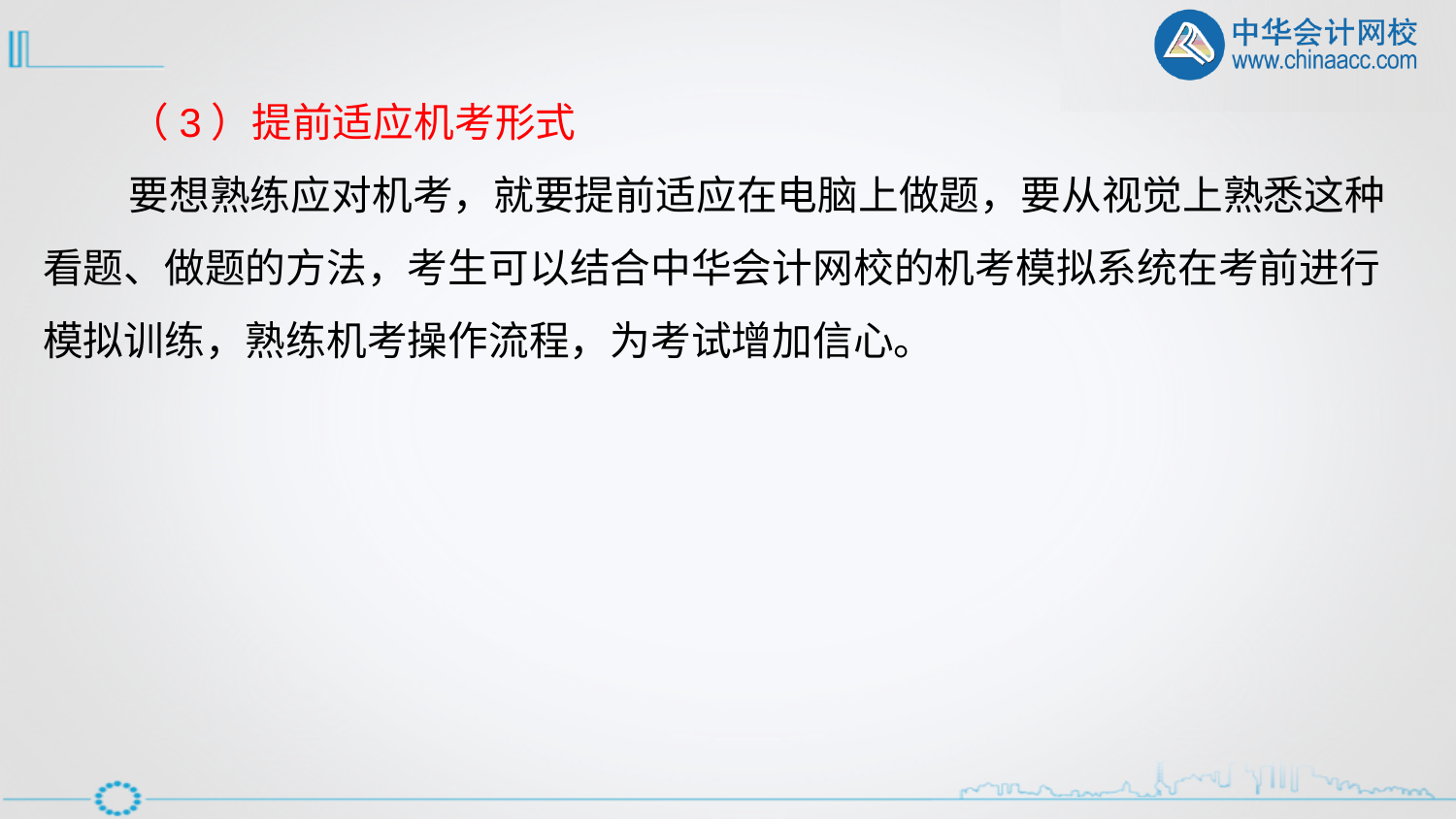

（3）提前适应机考形式
要想熟练应对机考，就要提前适应在电脑上做题，要从视觉上熟悉这种看题、做题的方法，考生可以结合中华会计网校的机考模拟系统在考前进行模拟训练，熟练机考操作流程，为考试增加信心。